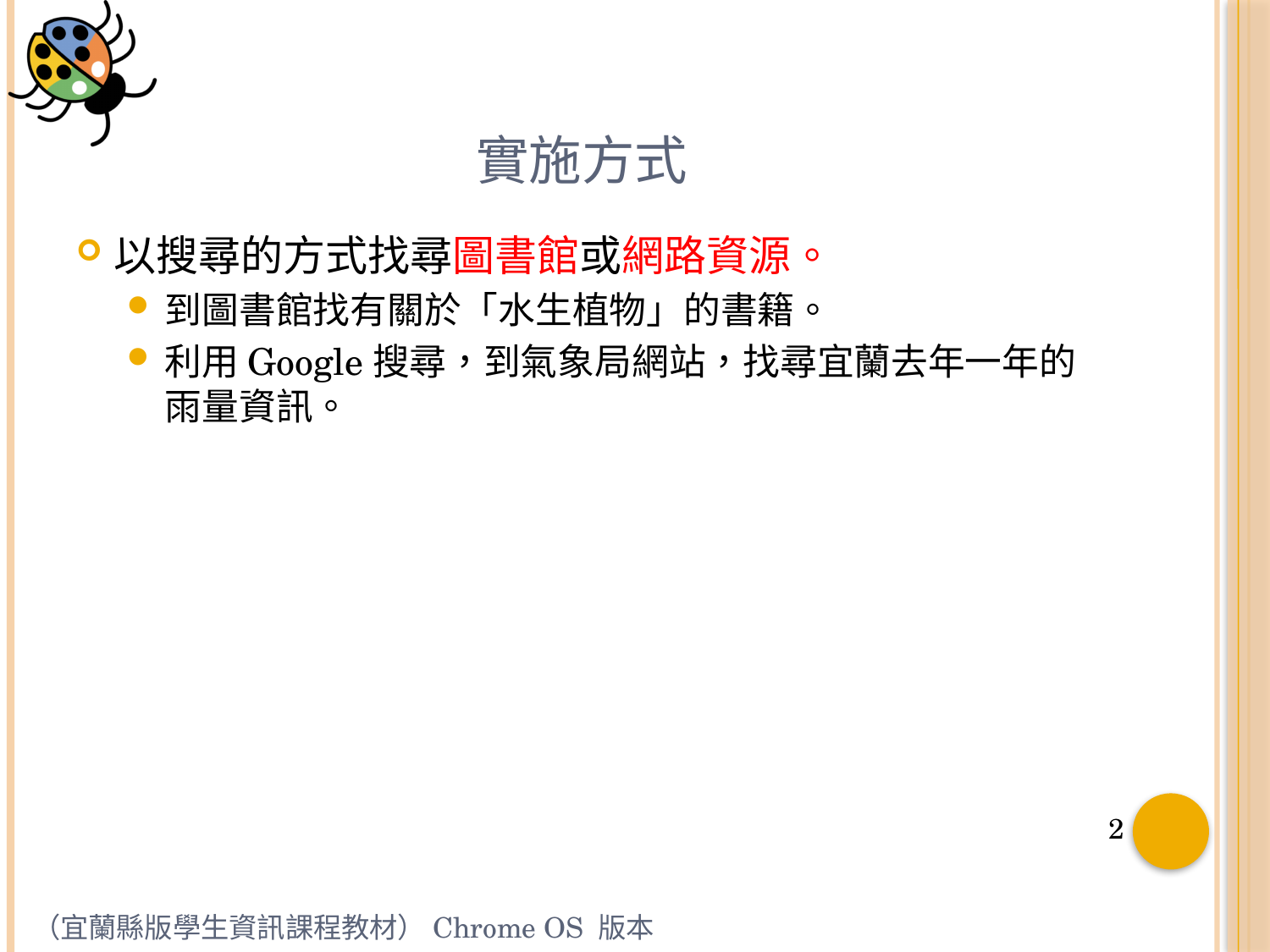

# 實施方式
以搜尋的方式找尋圖書館或網路資源。
到圖書館找有關於「水生植物」的書籍。
利用Google搜尋，到氣象局網站，找尋宜蘭去年一年的雨量資訊。
（宜蘭縣版學生資訊課程教材）Chrome OS 版本